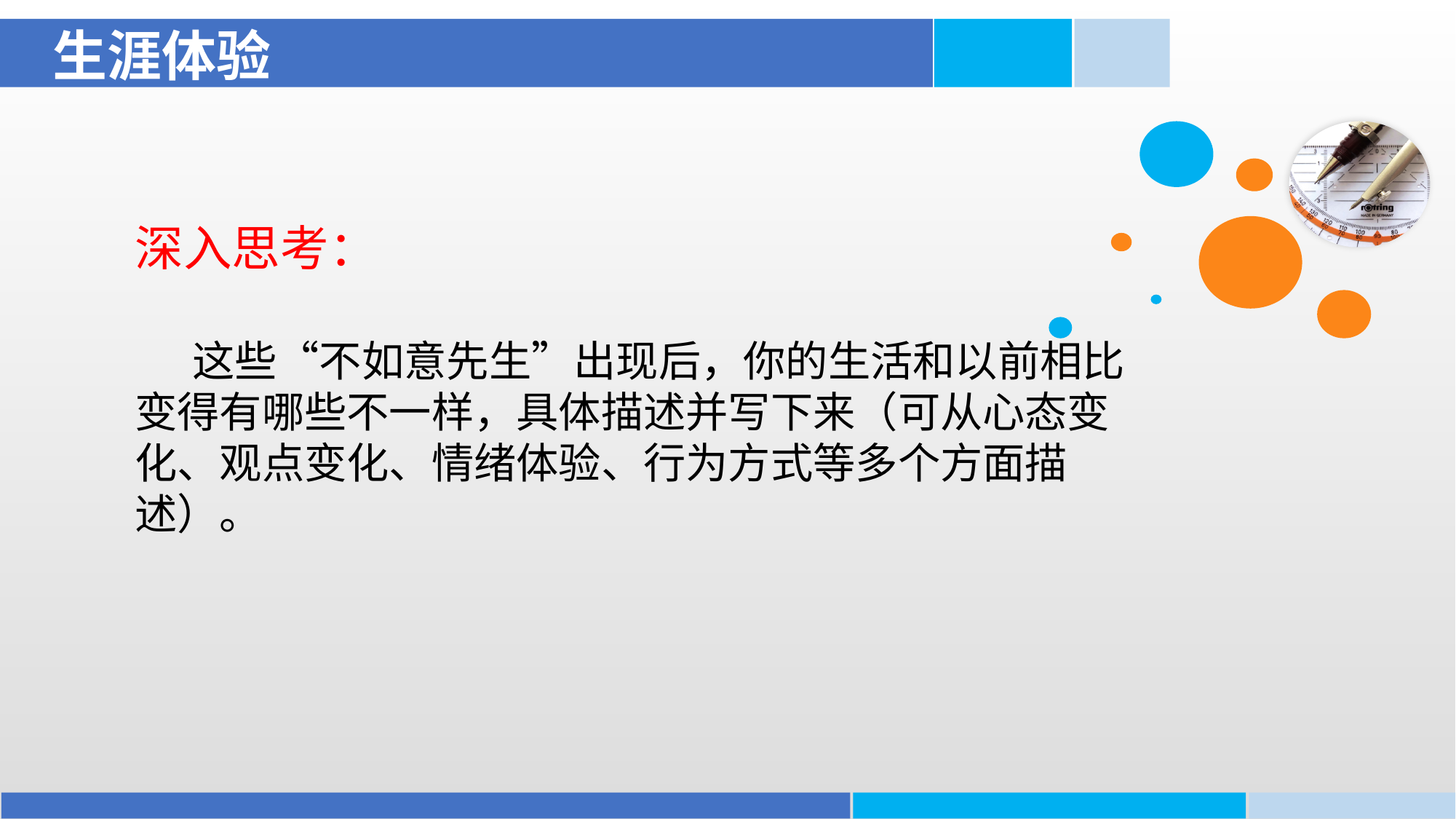

生涯体验
深入思考：

     这些“不如意先生”出现后，你的生活和以前相比变得有哪些不一样，具体描述并写下来（可从心态变化、观点变化、情绪体验、行为方式等多个方面描述）。